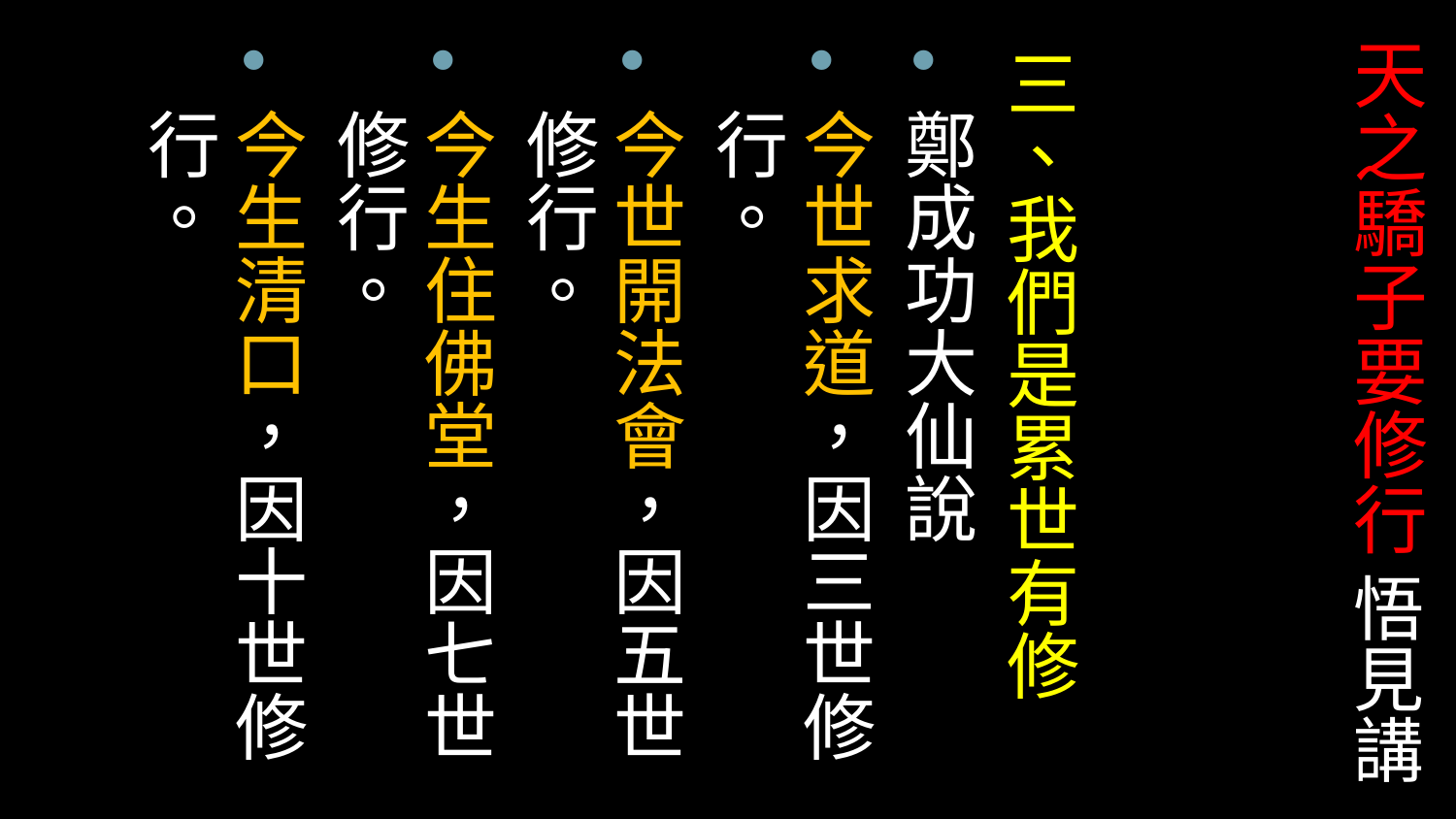

三、我們是累世有修
鄭成功大仙說
今世求道，因三世修行。
今世開法會，因五世修行。
今生住佛堂，因七世修行。
今生清口，因十世修行。

# 天之驕子要修行 悟見講